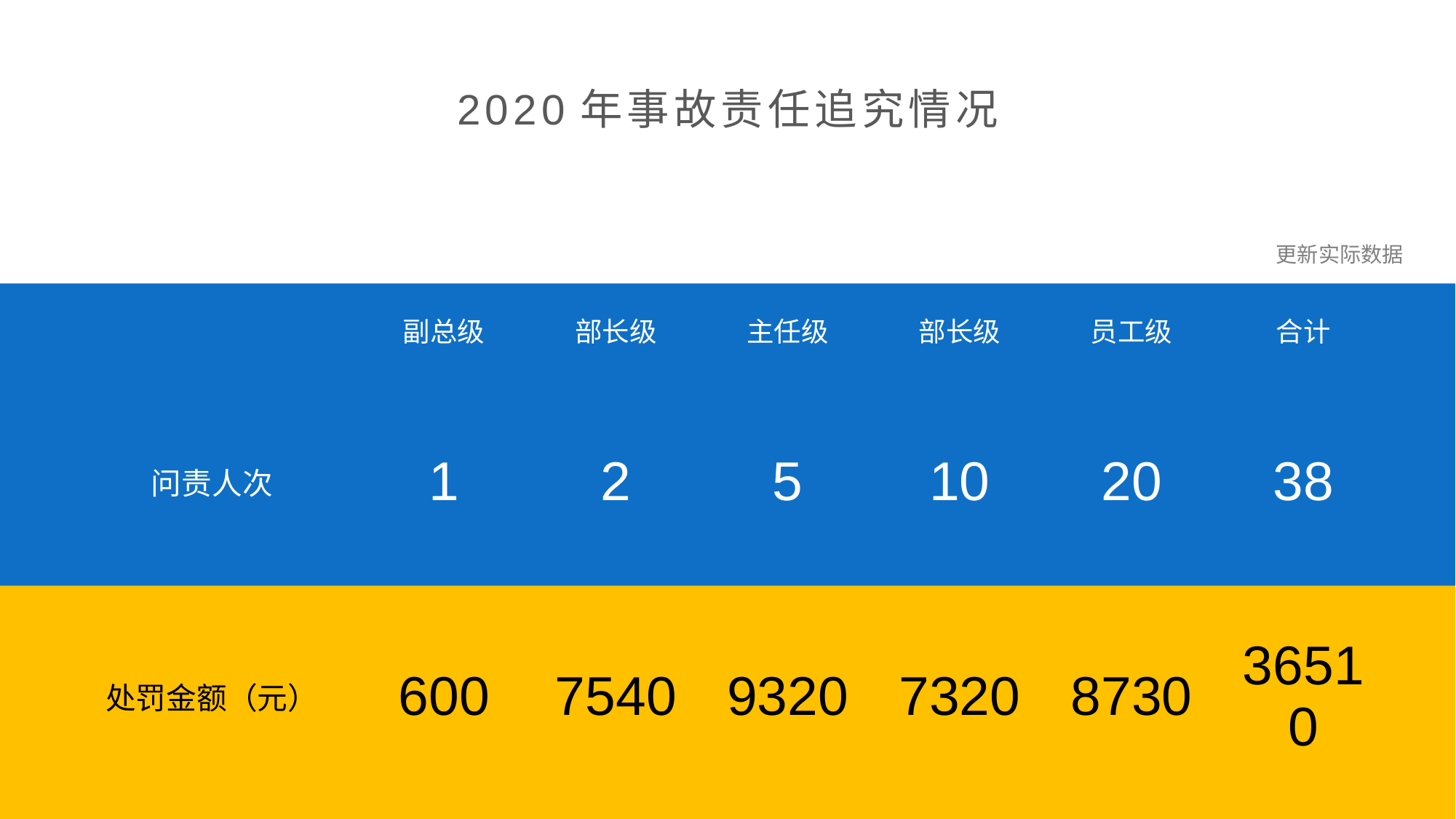

2020年事故责任追究情况
更新实际数据

|  | 副总级 | 部长级 | 主任级 | 部长级 | 员工级 | 合计 |
| --- | --- | --- | --- | --- | --- | --- |
| 问责人次 | 1 | 2 | 5 | 10 | 20 | 38 |
| 处罚金额（元） | 600 | 7540 | 9320 | 7320 | 8730 | 36510 |